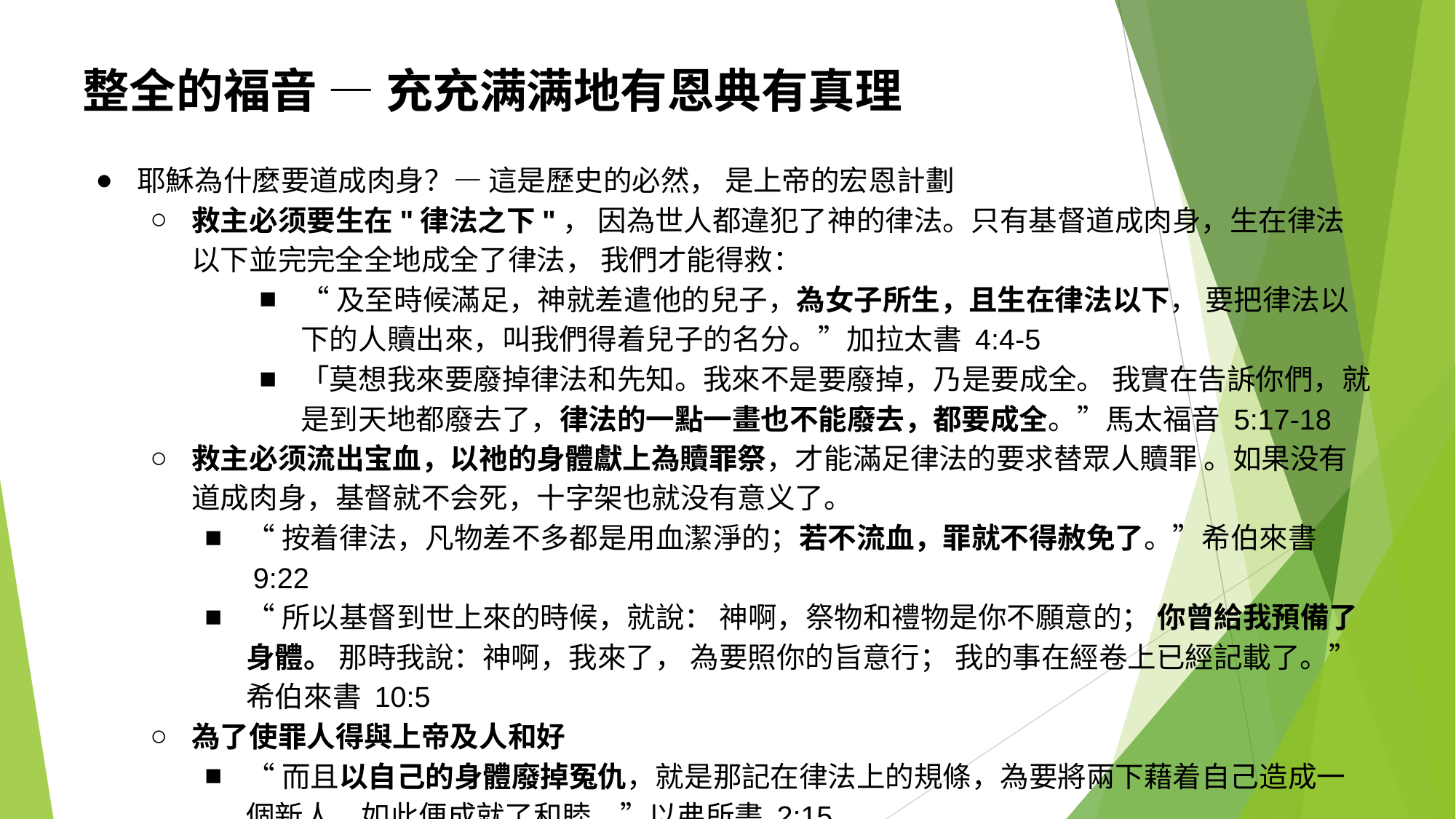

整全的福音 — 充充满满地有恩典有真理

耶穌為什麼要道成肉身？— 這是歷史的必然， 是上帝的宏恩計劃
救主必须要生在"律法之下"， 因為世人都違犯了神的律法。只有基督道成肉身，生在律法以下並完完全全地成全了律法， 我們才能得救：
“及至時候滿足，神就差遣他的兒子，為女子所生，且生在律法以下， 要把律法以下的人贖出來，叫我們得着兒子的名分。”加拉太書‬ ‭4‬:‭4‬-‭5‬
「莫想我來要廢掉律法和先知。我來不是要廢掉，乃是要成全。 我實在告訴你們，就是到天地都廢去了，律法的一點一畫也不能廢去，都要成全。”‭‭馬太福音‬ ‭5‬:‭17‬-‭18‬ ‭
救主必须流出宝血，以祂的身體獻上為贖罪祭，才能滿足律法的要求替眾人贖罪 。如果没有道成肉身，基督就不会死，十字架也就没有意义了。
“按着律法，凡物差不多都是用血潔淨的；若不流血，罪就不得赦免了。”希伯來書‬ ‭9‬:‭22‬ ‭
“所以基督到世上來的時候，就說： 神啊，祭物和禮物是你不願意的； 你曾給我預備了身體。 那時我說：神啊，我來了， 為要照你的旨意行； 我的事在經卷上已經記載了。”希伯來書‬ ‭10‬:‭5‬
為了使罪人得與上帝及人和好
“而且以自己的身體廢掉冤仇，就是那記在律法上的規條，為要將兩下藉着自己造成一個新人，如此便成就了和睦。”‭‭以弗所書‬ ‭2‬:‭15‬